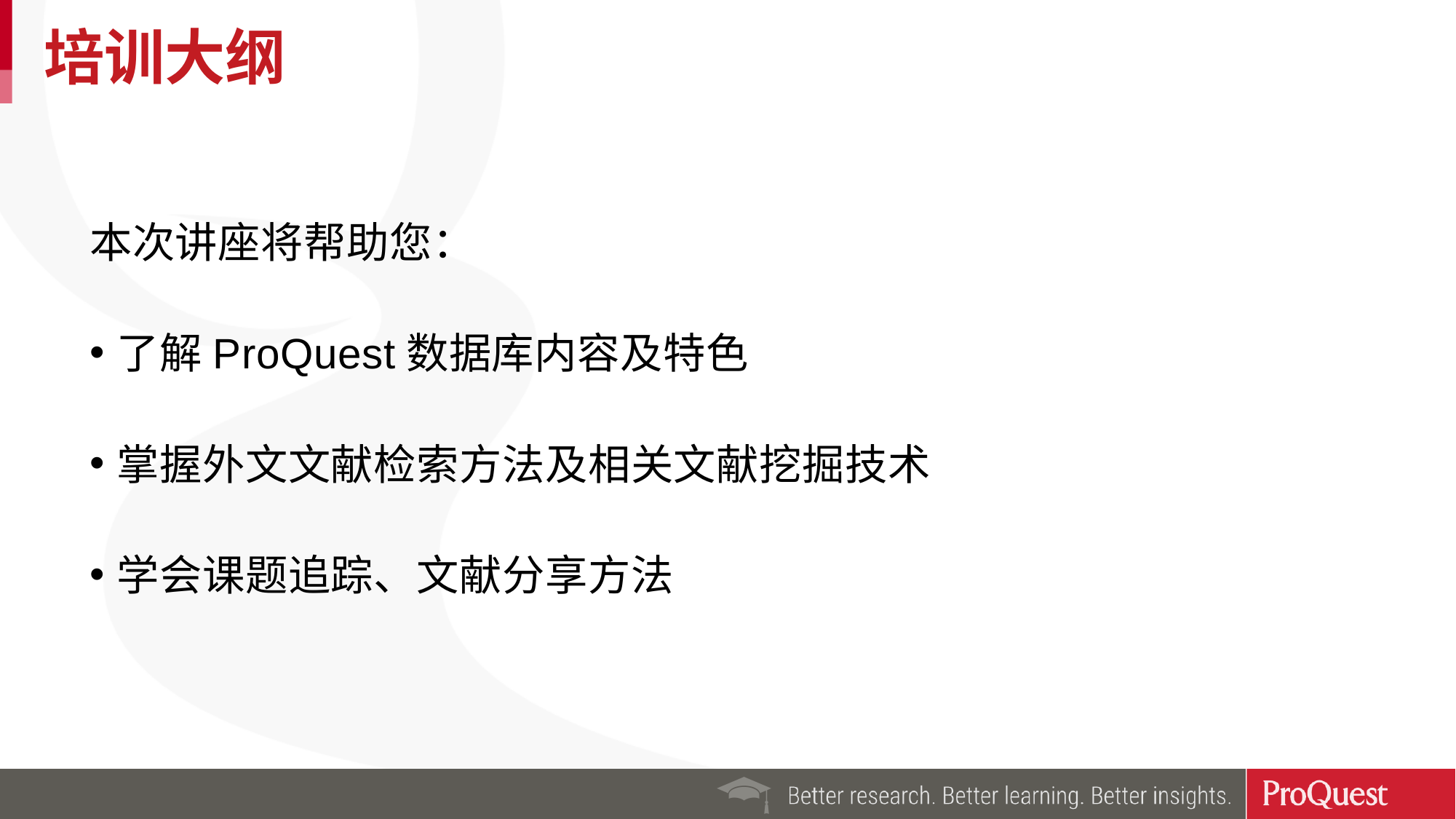

# 培训大纲
本次讲座将帮助您：
了解ProQuest数据库内容及特色
掌握外文文献检索方法及相关文献挖掘技术
学会课题追踪、文献分享方法